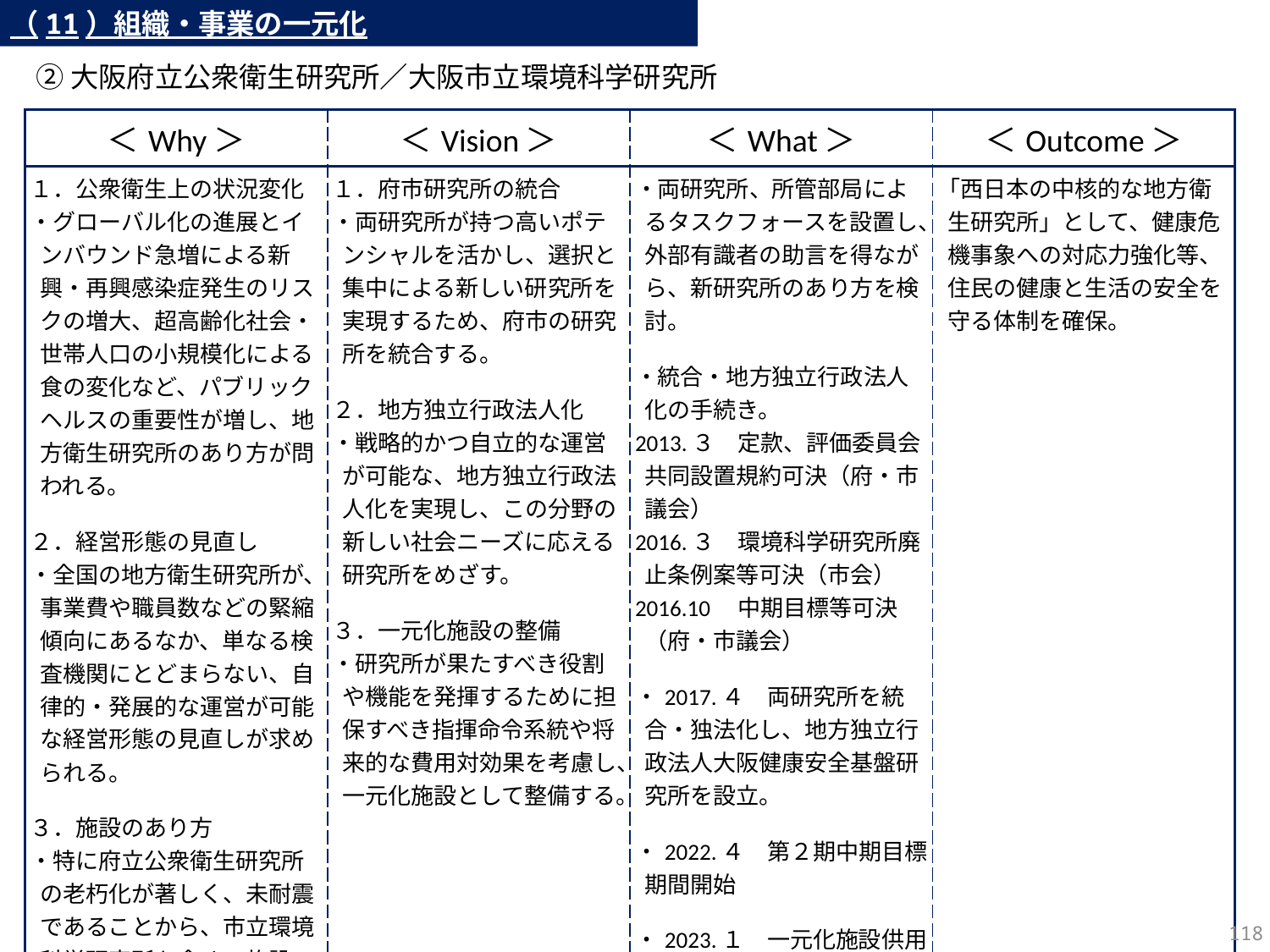

（11）組織・事業の一元化
②大阪府立公衆衛生研究所／大阪市立環境科学研究所
| ＜Why＞ | ＜Vision＞ | ＜What＞ | ＜Outcome＞ |
| --- | --- | --- | --- |
| １．公衆衛生上の状況変化 ・グローバル化の進展とインバウンド急増による新興・再興感染症発生のリスクの増大、超高齢化社会・世帯人口の小規模化による食の変化など、パブリックヘルスの重要性が増し、地方衛生研究所のあり方が問われる。 ２．経営形態の見直し ・全国の地方衛生研究所が、事業費や職員数などの緊縮傾向にあるなか、単なる検査機関にとどまらない、自律的・発展的な運営が可能な経営形態の見直しが求められる。 ３．施設のあり方 ・特に府立公衆衛生研究所の老朽化が著しく、未耐震であることから、市立環境科学研究所も含めて施設のあり方が課題。 | １．府市研究所の統合 ・両研究所が持つ高いポテンシャルを活かし、選択と集中による新しい研究所を実現するため、府市の研究所を統合する。 ２．地方独立行政法人化 ・戦略的かつ自立的な運営が可能な、地方独立行政法人化を実現し、この分野の新しい社会ニーズに応える研究所をめざす。 ３．一元化施設の整備 ・研究所が果たすべき役割や機能を発揮するために担保すべき指揮命令系統や将来的な費用対効果を考慮し、一元化施設として整備する。 | ・両研究所、所管部局によるタスクフォースを設置し、外部有識者の助言を得ながら、新研究所のあり方を検討。 ・統合・地方独立行政法人化の手続き。 2013.３　定款、評価委員会共同設置規約可決（府・市議会） 2016.３　環境科学研究所廃止条例案等可決（市会） 2016.10　中期目標等可決（府・市議会） ・2017.４　両研究所を統合・独法化し、地方独立行政法人大阪健康安全基盤研究所を設立。 ・2022.４　第２期中期目標期間開始 ・2023.１　一元化施設供用開始 | 「西日本の中核的な地方衛生研究所」として、健康危機事象への対応力強化等、住民の健康と生活の安全を守る体制を確保。 |
118